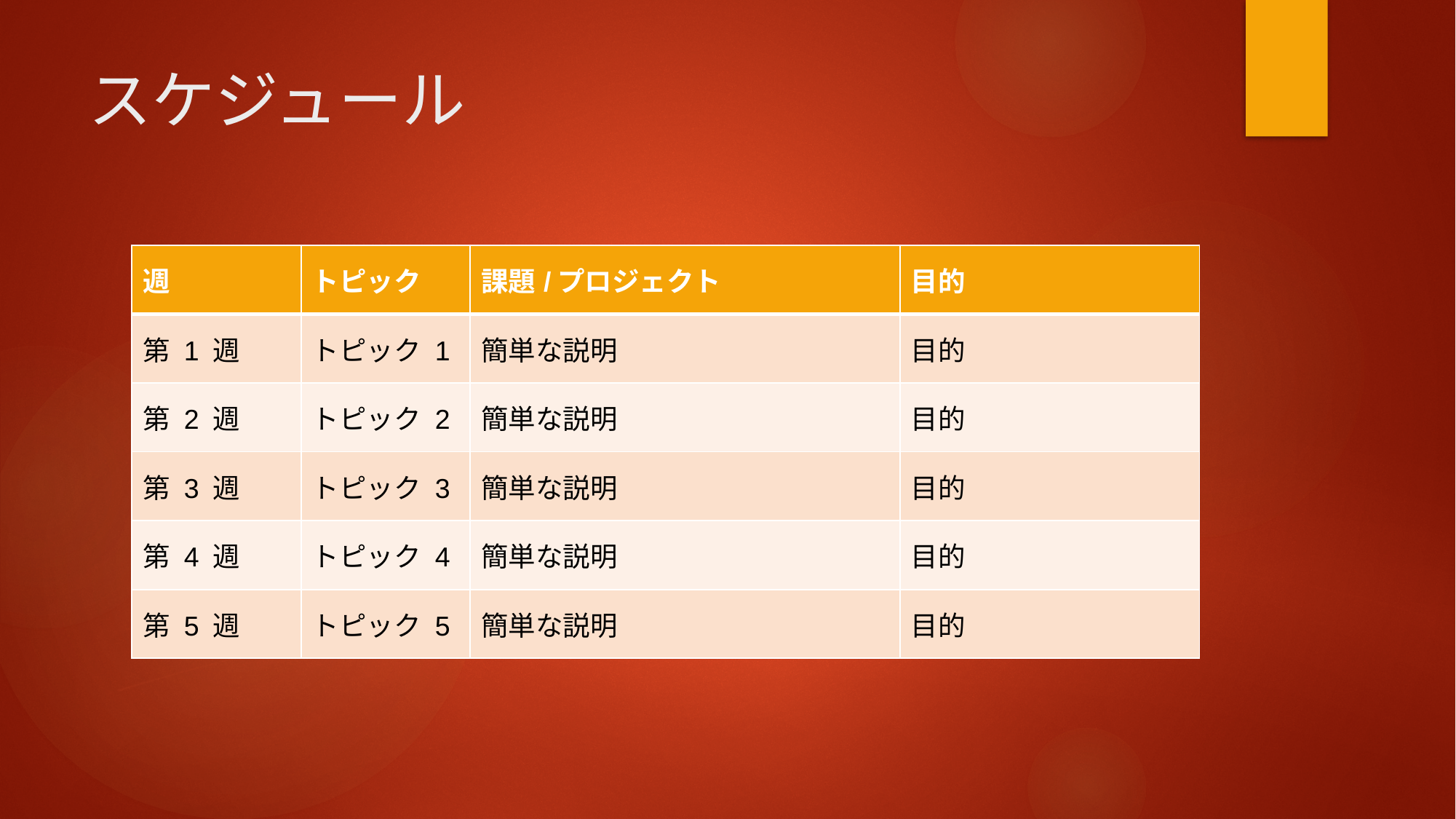

# スケジュール
| 週 | トピック | 課題/プロジェクト | 目的 |
| --- | --- | --- | --- |
| 第 1 週 | トピック 1 | 簡単な説明 | 目的 |
| 第 2 週 | トピック 2 | 簡単な説明 | 目的 |
| 第 3 週 | トピック 3 | 簡単な説明 | 目的 |
| 第 4 週 | トピック 4 | 簡単な説明 | 目的 |
| 第 5 週 | トピック 5 | 簡単な説明 | 目的 |